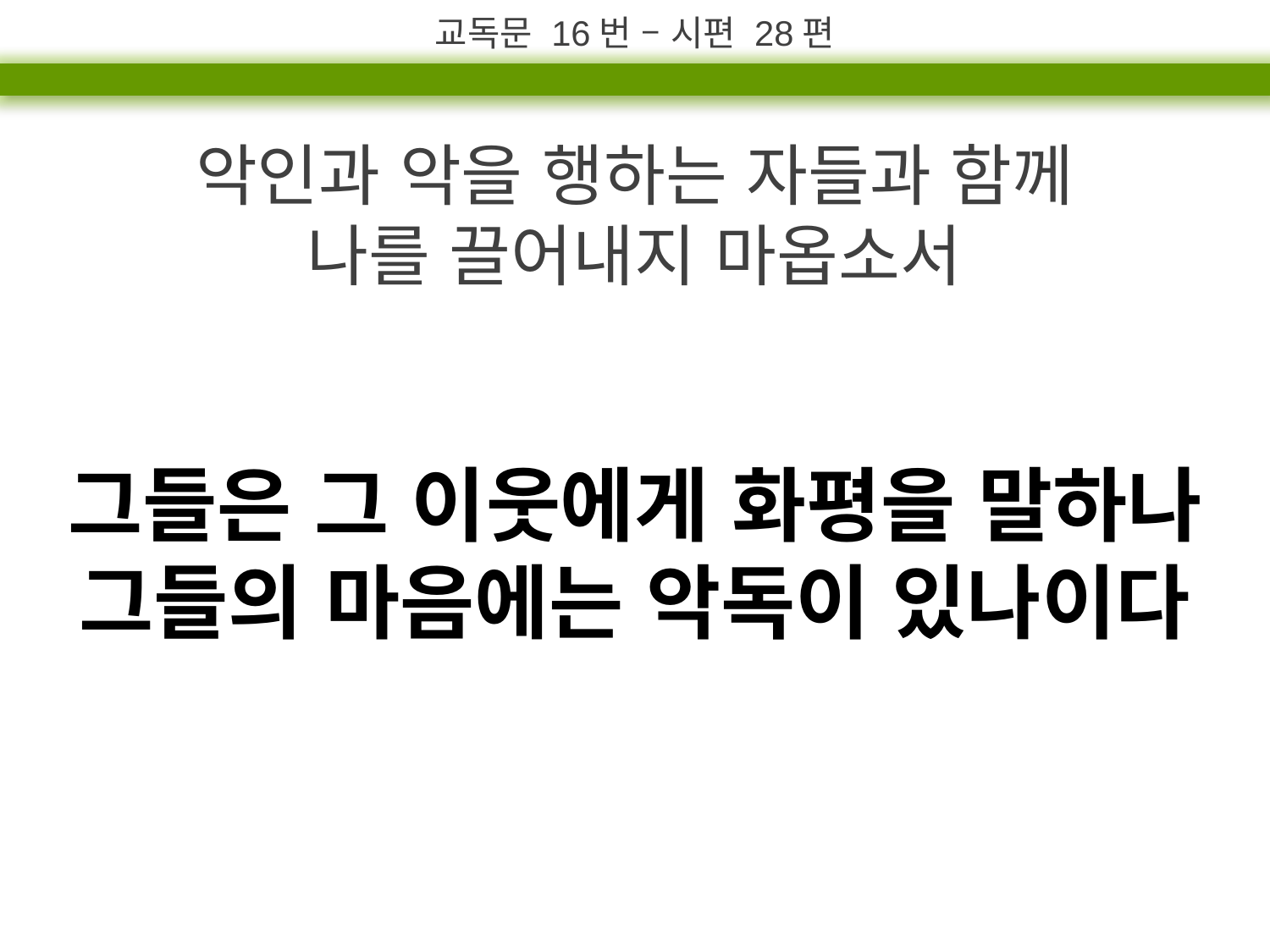

교독문 16번 – 시편 28편

악인과 악을 행하는 자들과 함께
나를 끌어내지 마옵소서
그들은 그 이웃에게 화평을 말하나
그들의 마음에는 악독이 있나이다